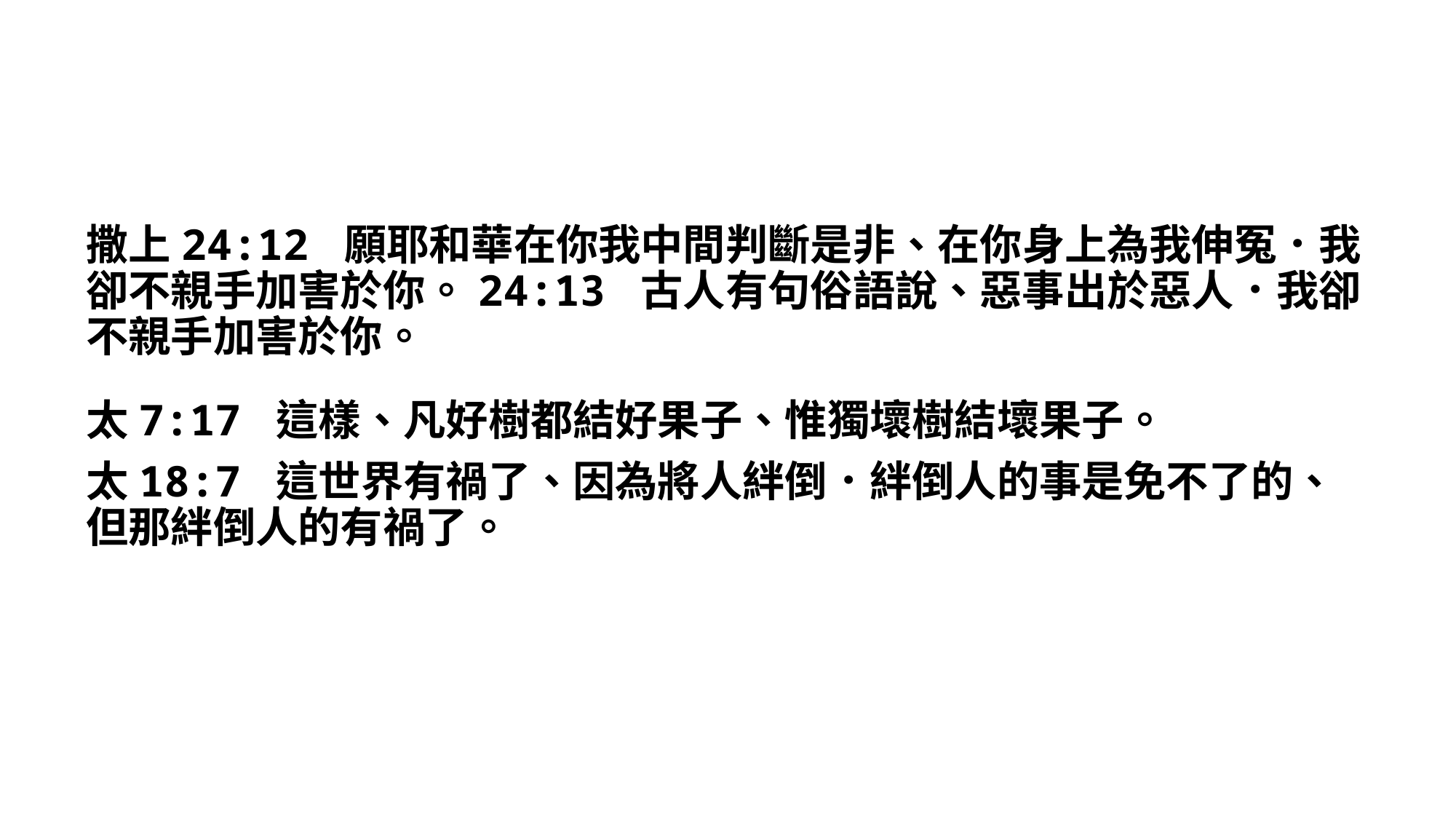

撒上24:12 願耶和華在你我中間判斷是非、在你身上為我伸冤．我卻不親手加害於你。24:13 古人有句俗語說、惡事出於惡人．我卻不親手加害於你。

太7:17 這樣、凡好樹都結好果子、惟獨壞樹結壞果子。
太18:7 這世界有禍了、因為將人絆倒．絆倒人的事是免不了的、但那絆倒人的有禍了。